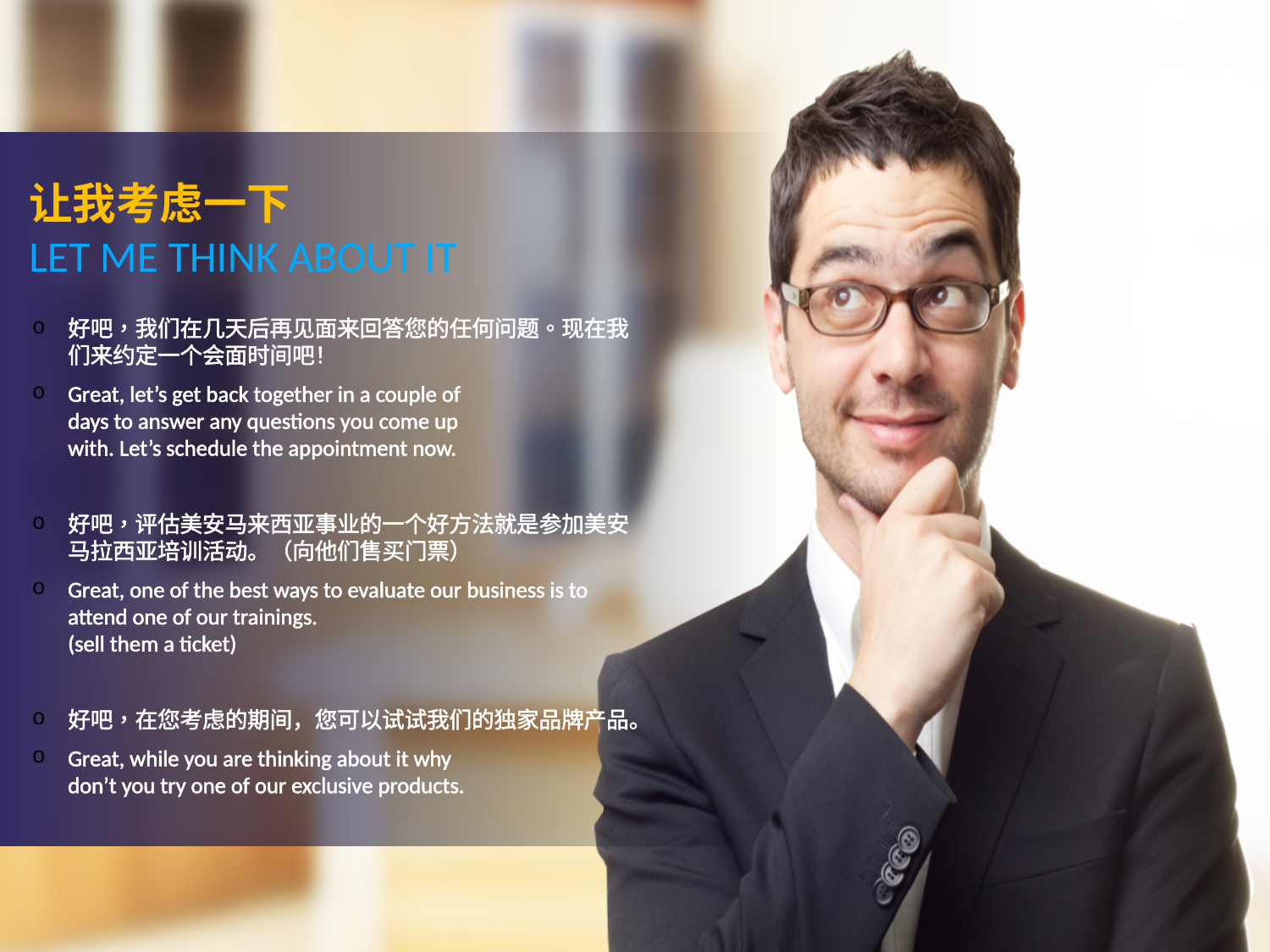

让我考虑一下
Let Me Think About It
好吧，我们在几天后再见面来回答您的任何问题。现在我们来约定一个会面时间吧！
Great, let’s get back together in a couple of
days to answer any questions you come up
with. Let’s schedule the appointment now.

好吧，评估美安马来西亚事业的一个好方法就是参加美安马拉西亚培训活动。（向他们售买门票）
Great, one of the best ways to evaluate our business is to attend one of our trainings.
(sell them a ticket)

好吧，在您考虑的期间，您可以试试我们的独家品牌产品。
Great, while you are thinking about it why
don’t you try one of our exclusive products.